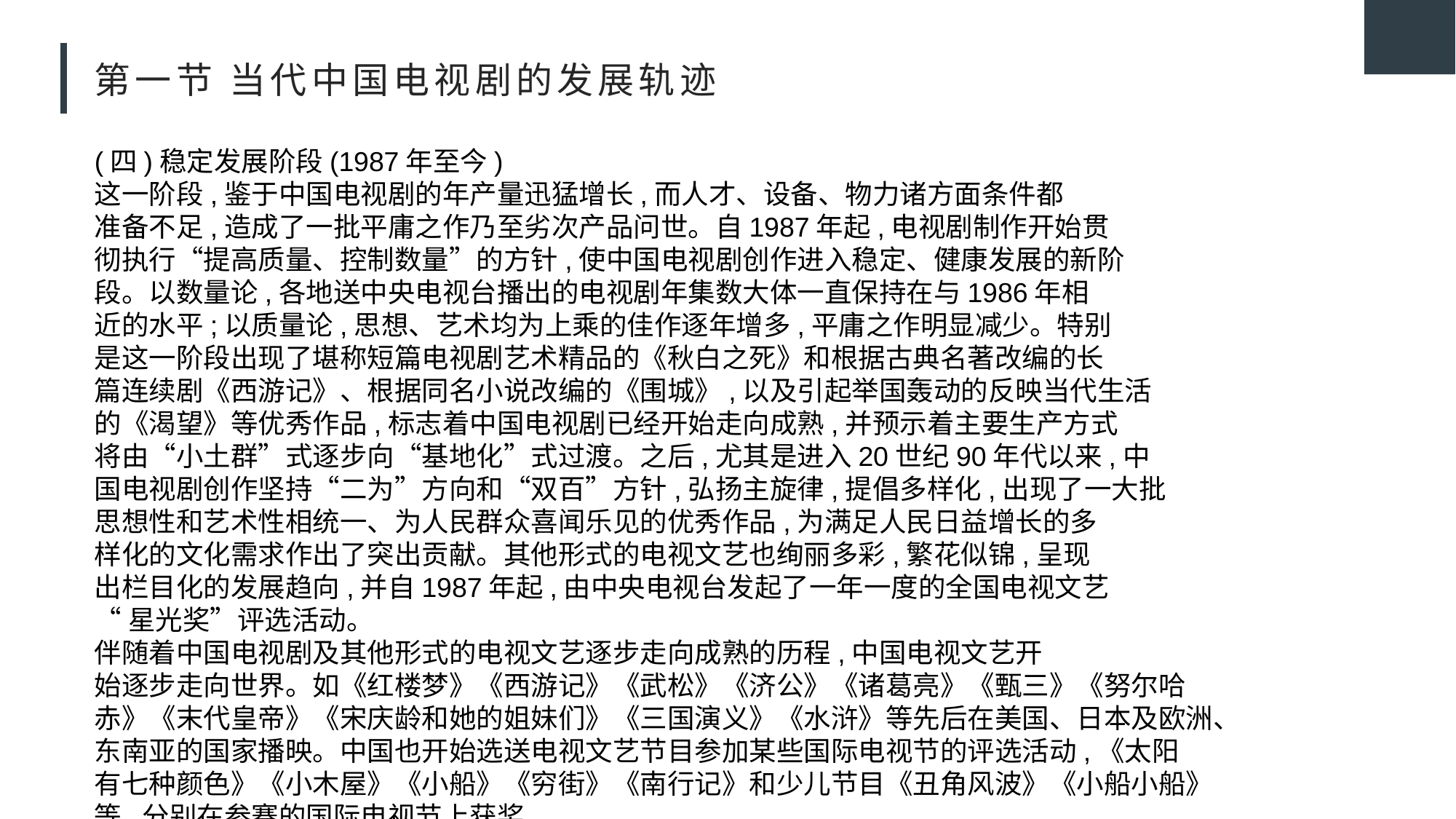

# 第一节 当代中国电视剧的发展轨迹
(四)稳定发展阶段(1987年至今)
这一阶段,鉴于中国电视剧的年产量迅猛增长,而人才、设备、物力诸方面条件都
准备不足,造成了一批平庸之作乃至劣次产品问世。自1987年起,电视剧制作开始贯
彻执行“提高质量、控制数量”的方针,使中国电视剧创作进入稳定、健康发展的新阶
段。以数量论,各地送中央电视台播出的电视剧年集数大体一直保持在与1986年相
近的水平;以质量论,思想、艺术均为上乘的佳作逐年增多,平庸之作明显减少。特别
是这一阶段出现了堪称短篇电视剧艺术精品的《秋白之死》和根据古典名著改编的长
篇连续剧《西游记》、根据同名小说改编的《围城》,以及引起举国轰动的反映当代生活
的《渴望》等优秀作品,标志着中国电视剧已经开始走向成熟,并预示着主要生产方式
将由“小土群”式逐步向“基地化”式过渡。之后,尤其是进入20世纪90年代以来,中
国电视剧创作坚持“二为”方向和“双百”方针,弘扬主旋律,提倡多样化,出现了一大批
思想性和艺术性相统一、为人民群众喜闻乐见的优秀作品,为满足人民日益增长的多
样化的文化需求作出了突出贡献。其他形式的电视文艺也绚丽多彩,繁花似锦,呈现
出栏目化的发展趋向,并自1987年起,由中央电视台发起了一年一度的全国电视文艺
“星光奖”评选活动。
伴随着中国电视剧及其他形式的电视文艺逐步走向成熟的历程,中国电视文艺开
始逐步走向世界。如《红楼梦》《西游记》《武松》《济公》《诸葛亮》《甄三》《努尔哈赤》《末代皇帝》《宋庆龄和她的姐妹们》《三国演义》《水浒》等先后在美国、日本及欧洲、东南亚的国家播映。中国也开始选送电视文艺节目参加某些国际电视节的评选活动,《太阳
有七种颜色》《小木屋》《小船》《穷街》《南行记》和少儿节目《丑角风波》《小船小船》等,分别在参赛的国际电视节上获奖。